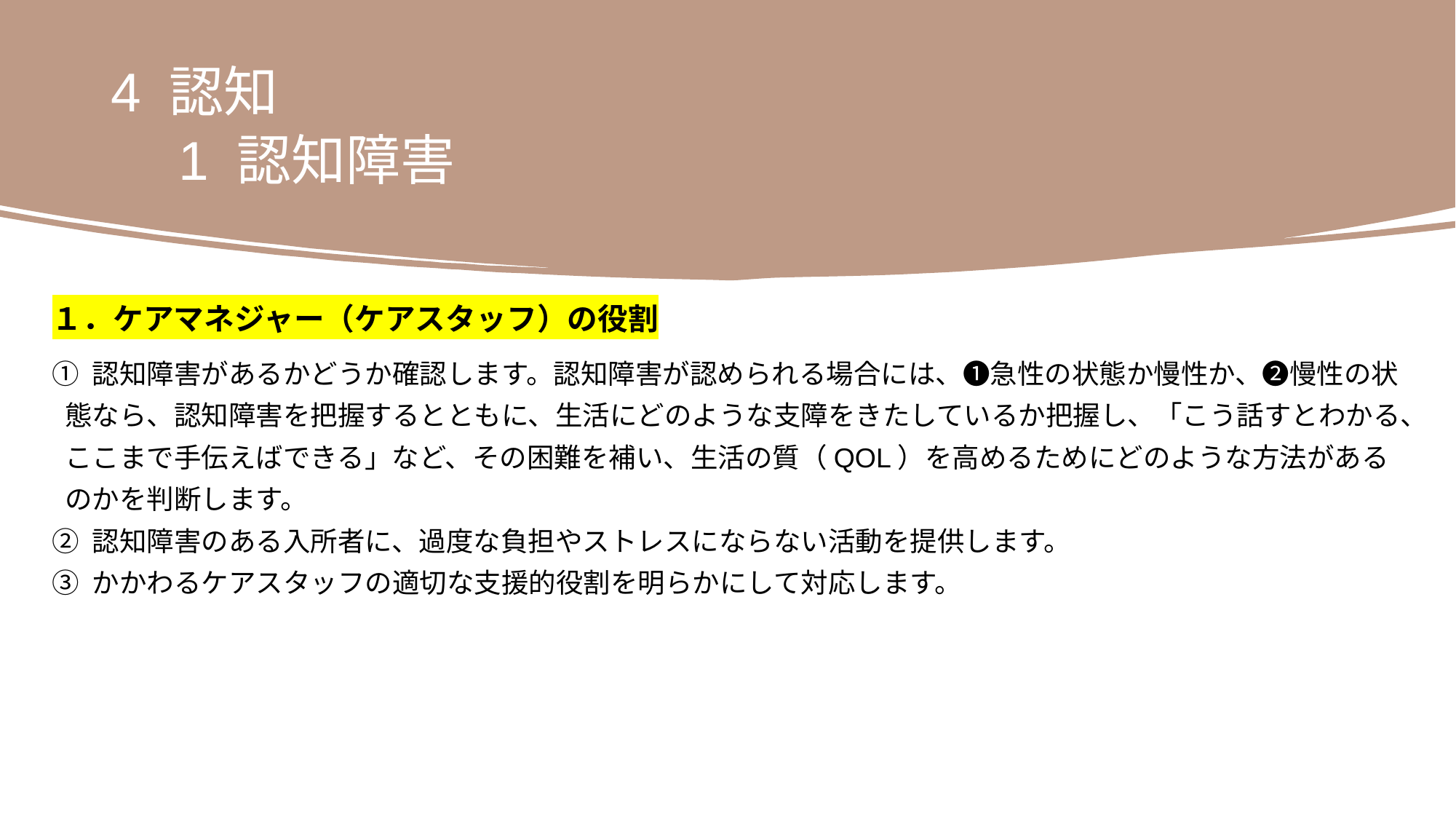

4 認知
　1 認知障害

１．ケアマネジャー（ケアスタッフ）の役割

① 認知障害があるかどうか確認します。認知障害が認められる場合には、❶急性の状態か慢性か、❷慢性の状
 態なら、認知障害を把握するとともに、生活にどのような支障をきたしているか把握し、「こう話すとわかる、
 ここまで手伝えばできる」など、その困難を補い、生活の質（QOL）を高めるためにどのような方法がある
 のかを判断します。
② 認知障害のある入所者に、過度な負担やストレスにならない活動を提供します。
③ かかわるケアスタッフの適切な支援的役割を明らかにして対応します。